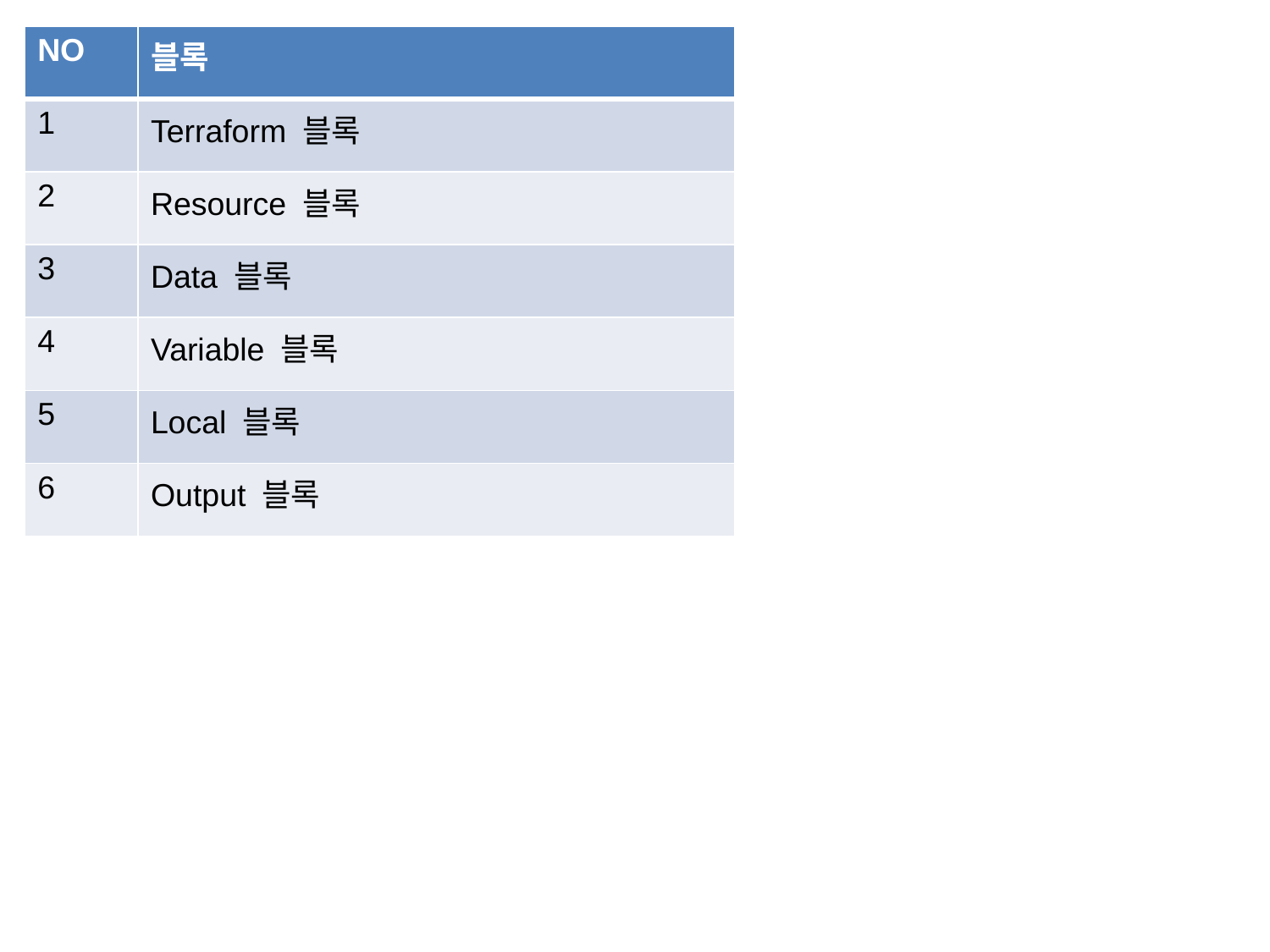

| NO | 블록 |
| --- | --- |
| 1 | Terraform 블록 |
| 2 | Resource 블록 |
| 3 | Data 블록 |
| 4 | Variable 블록 |
| 5 | Local 블록 |
| 6 | Output 블록 |